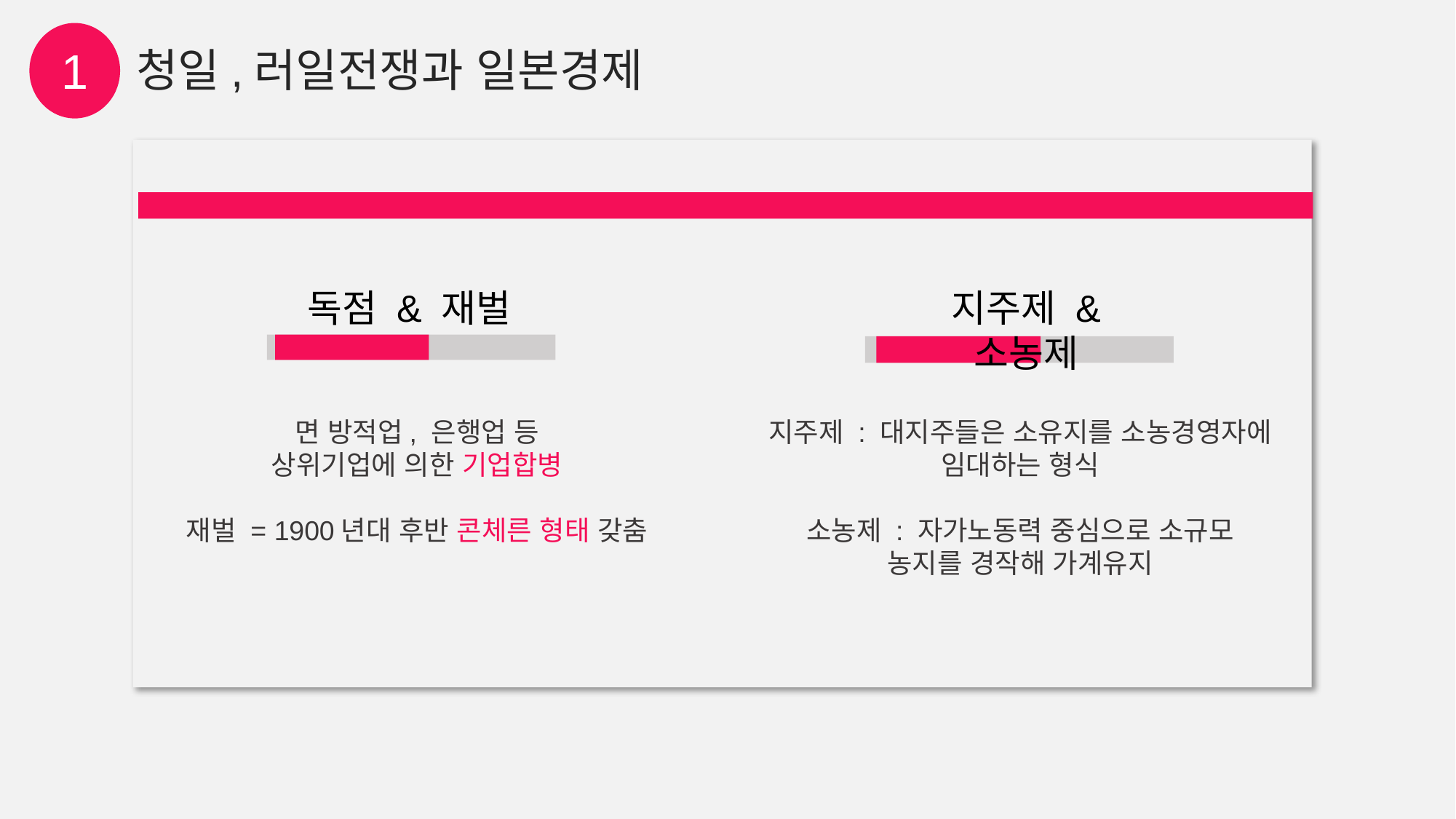

1
청일,러일전쟁과 일본경제

독점 & 재벌
지주제 & 소농제

면 방적업, 은행업 등
상위기업에 의한 기업합병

재벌 = 1900년대 후반 콘체른 형태 갖춤
지주제 : 대지주들은 소유지를 소농경영자에 임대하는 형식

소농제 : 자가노동력 중심으로 소규모 농지를 경작해 가계유지